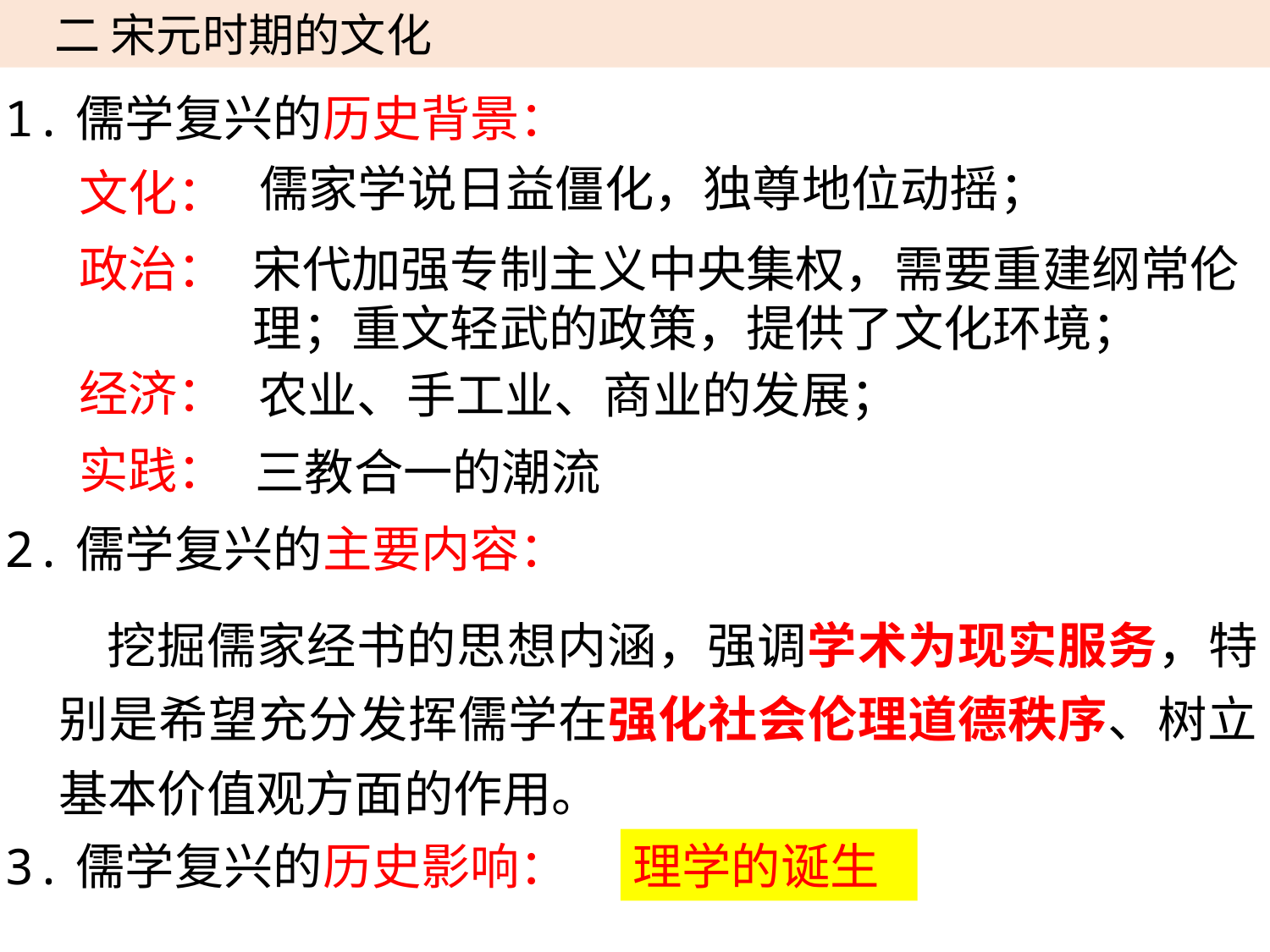

二 宋元时期的文化
1.儒学复兴的历史背景：
儒家学说日益僵化，独尊地位动摇；
文化：
政治：
宋代加强专制主义中央集权，需要重建纲常伦理；重文轻武的政策，提供了文化环境；
经济：
农业、手工业、商业的发展；
实践：
三教合一的潮流
2.儒学复兴的主要内容：
   挖掘儒家经书的思想内涵，强调学术为现实服务，特别是希望充分发挥儒学在强化社会伦理道德秩序、树立基本价值观方面的作用。
3.儒学复兴的历史影响：
理学的诞生